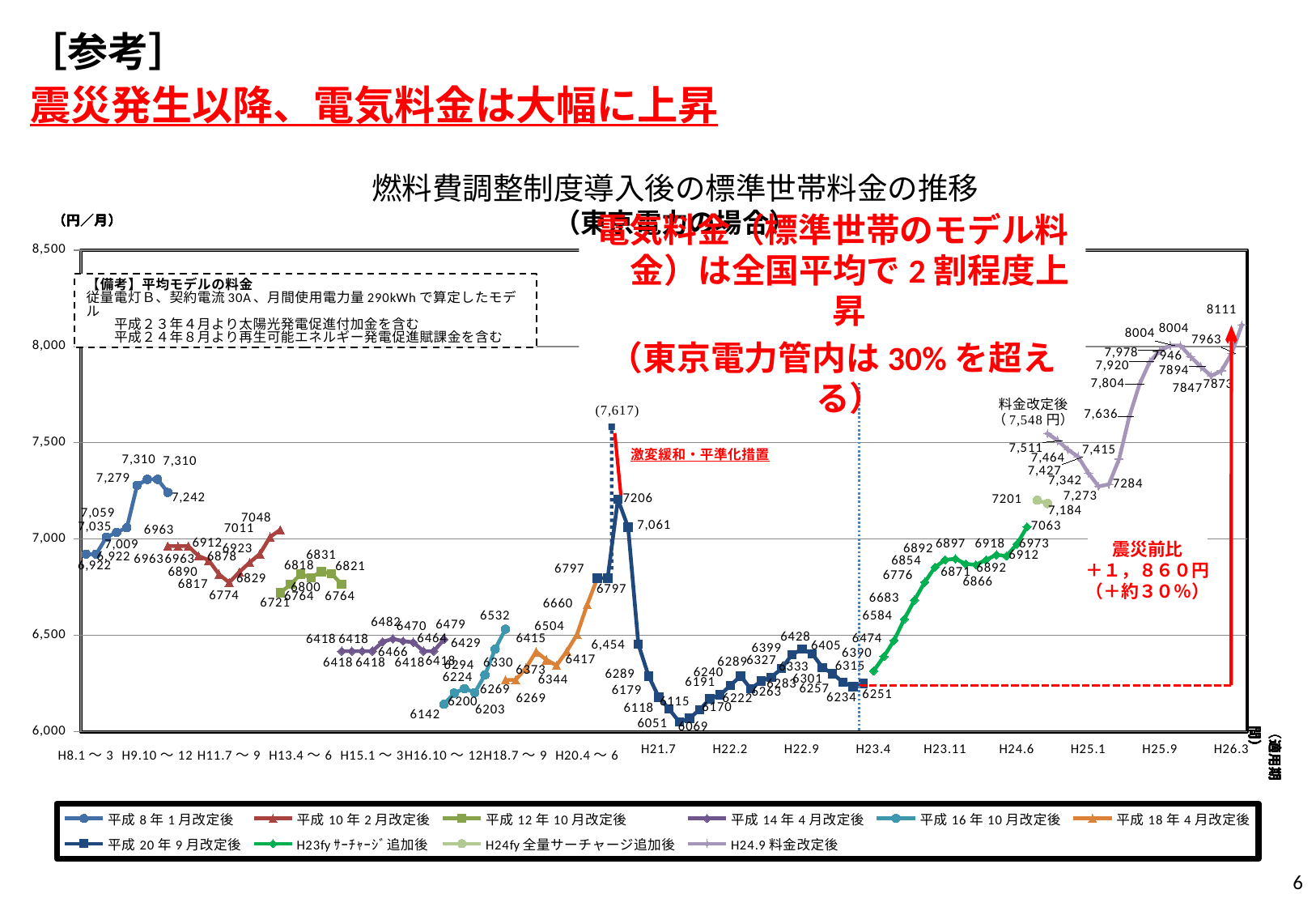

［参考］

震災発生以降、電気料金は大幅に上昇

[unsupported chart]

燃料費調整制度導入後の標準世帯料金の推移
（東京電力の場合）
電気料金（標準世帯のモデル料金）は全国平均で2割程度上昇
（東京電力管内は30%を超える）
震災前比
＋１，８６０円
（＋約３０％）
6